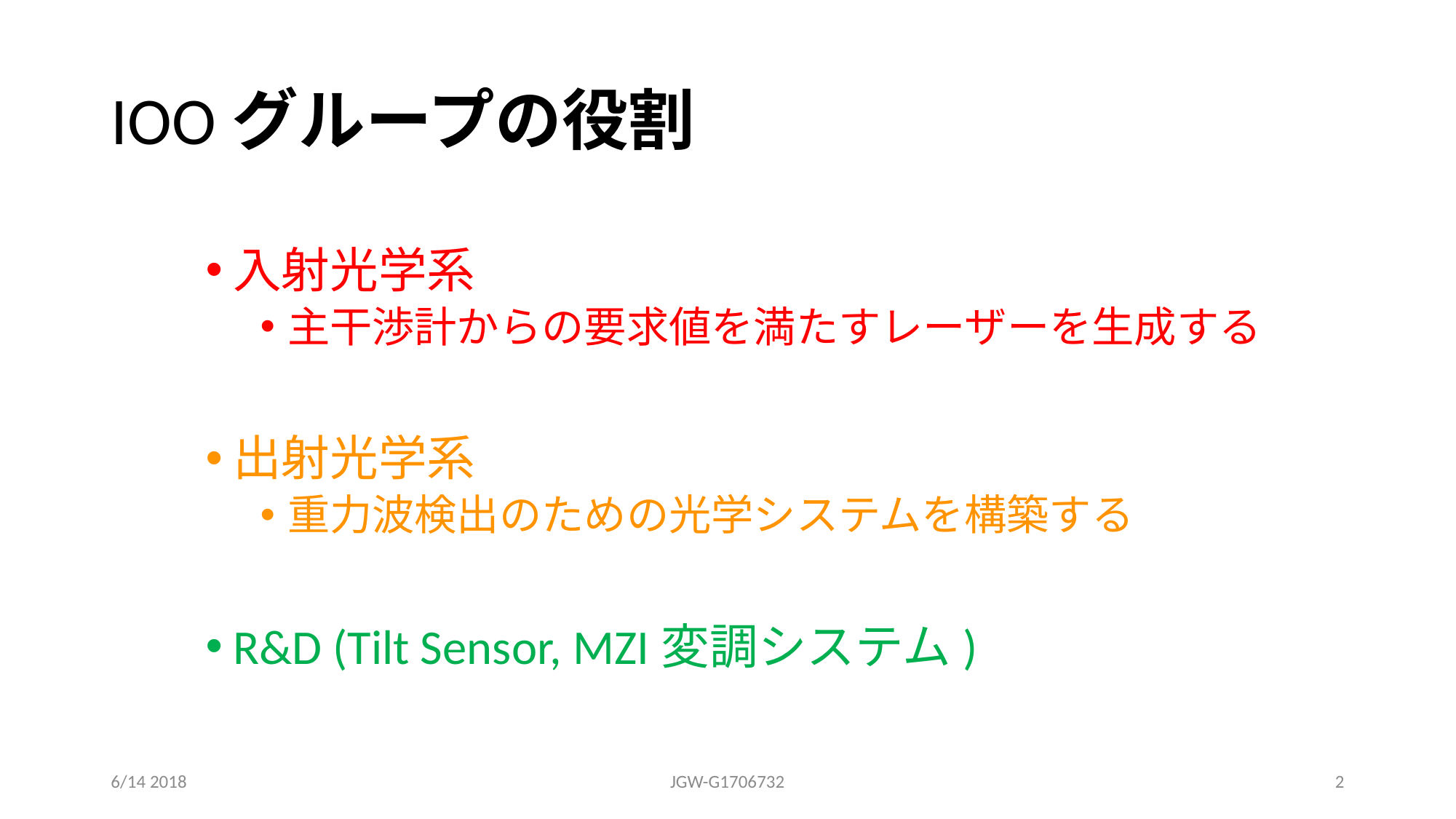

# IOOグループの役割
入射光学系
主干渉計からの要求値を満たすレーザーを生成する

出射光学系
重力波検出のための光学システムを構築する

R&D (Tilt Sensor, MZI変調システム)
6/14 2018
JGW-G1706732
2